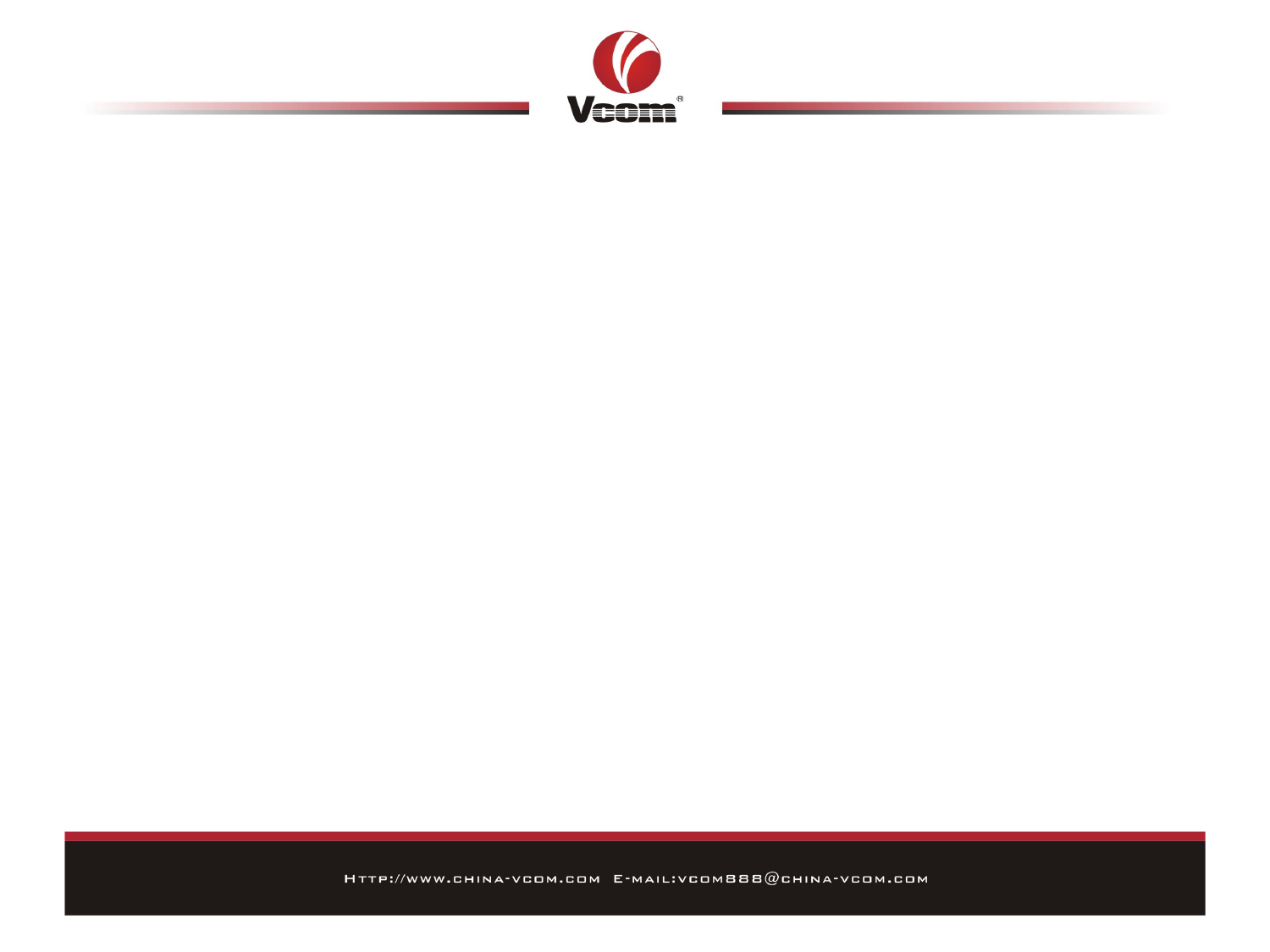

中国建筑电气设计规范
工业企业通讯设计规范
建筑与建筑群综合布线系统工程设计规范
VCOM结构化布线系统设计手册